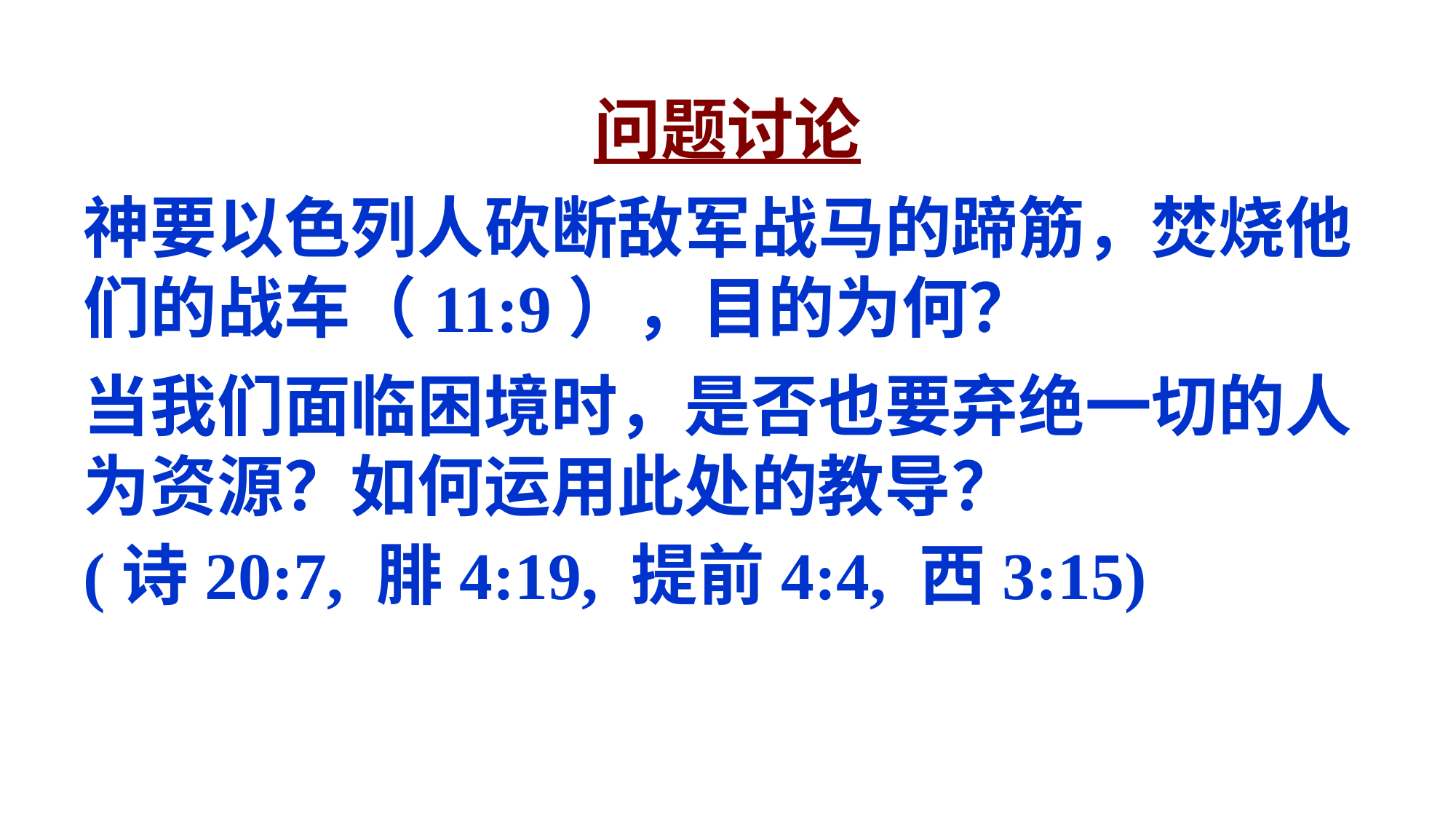

问题讨论
神要以色列人砍断敌军战马的蹄筋，焚烧他们的战车（11:9），目的为何？
当我们面临困境时，是否也要弃绝一切的人为资源？如何运用此处的教导？
(诗20:7, 腓4:19, 提前4:4, 西3:15)